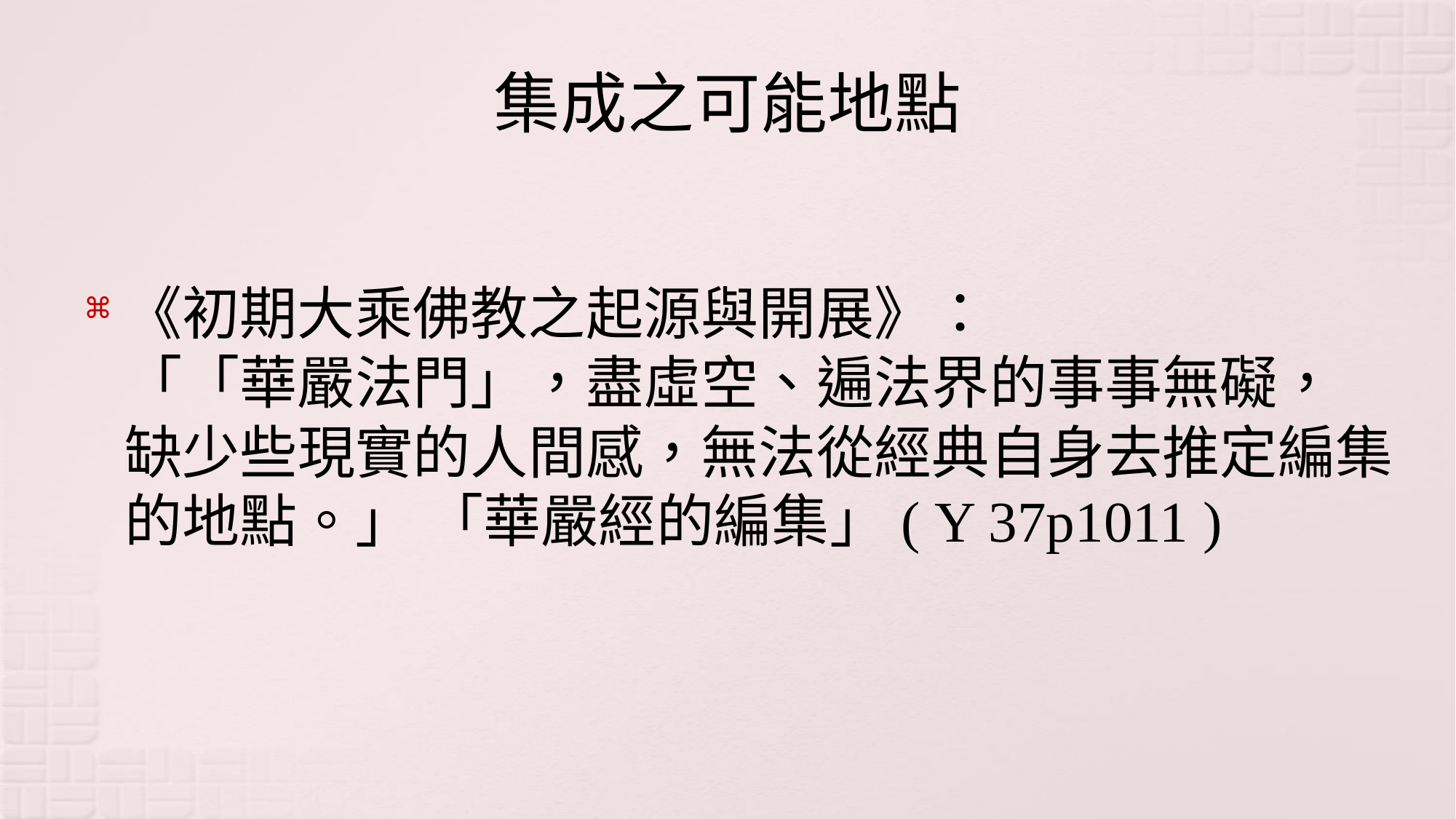

# 集成之可能地點

《初期大乘佛教之起源與開展》：
「「華嚴法門」，盡虛空、遍法界的事事無礙，
缺少些現實的人間感，無法從經典自身去推定編集的地點。」 「華嚴經的編集」( Y 37p1011 )